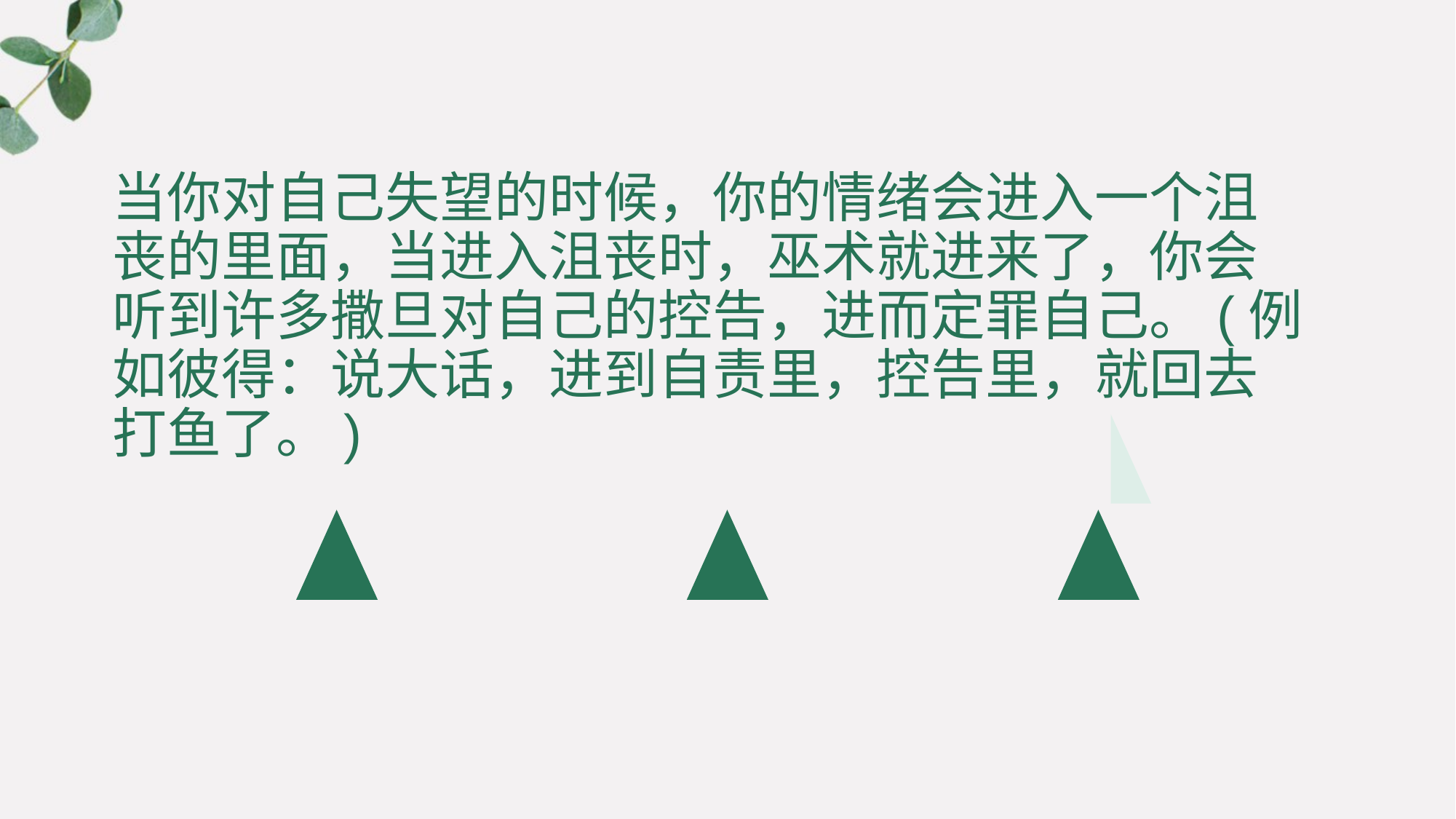

# 当你对自己失望的时候，你的情绪会进入一个沮丧的里面，当进入沮丧时，巫术就进来了，你会听到许多撒旦对自己的控告，进而定罪自己。(例如彼得：说大话，进到自责里，控告里，就回去打鱼了。)